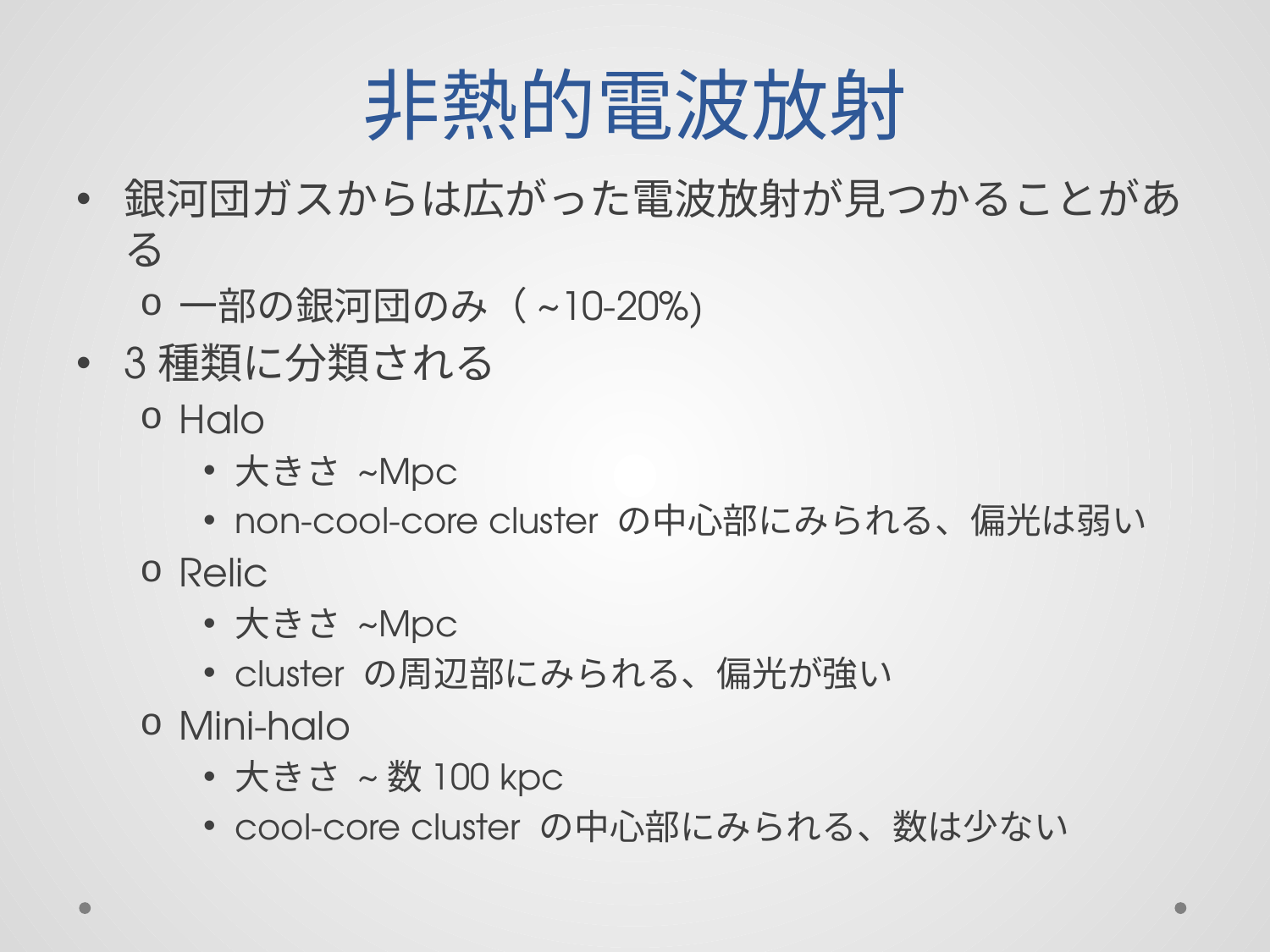

# 非熱的電波放射
銀河団ガスからは広がった電波放射が見つかることがある
一部の銀河団のみ（~10-20%)
3種類に分類される
Halo
大きさ ~Mpc
non-cool-core cluster の中心部にみられる、偏光は弱い
Relic
大きさ ~Mpc
cluster の周辺部にみられる、偏光が強い
Mini-halo
大きさ ~数100 kpc
cool-core cluster の中心部にみられる、数は少ない